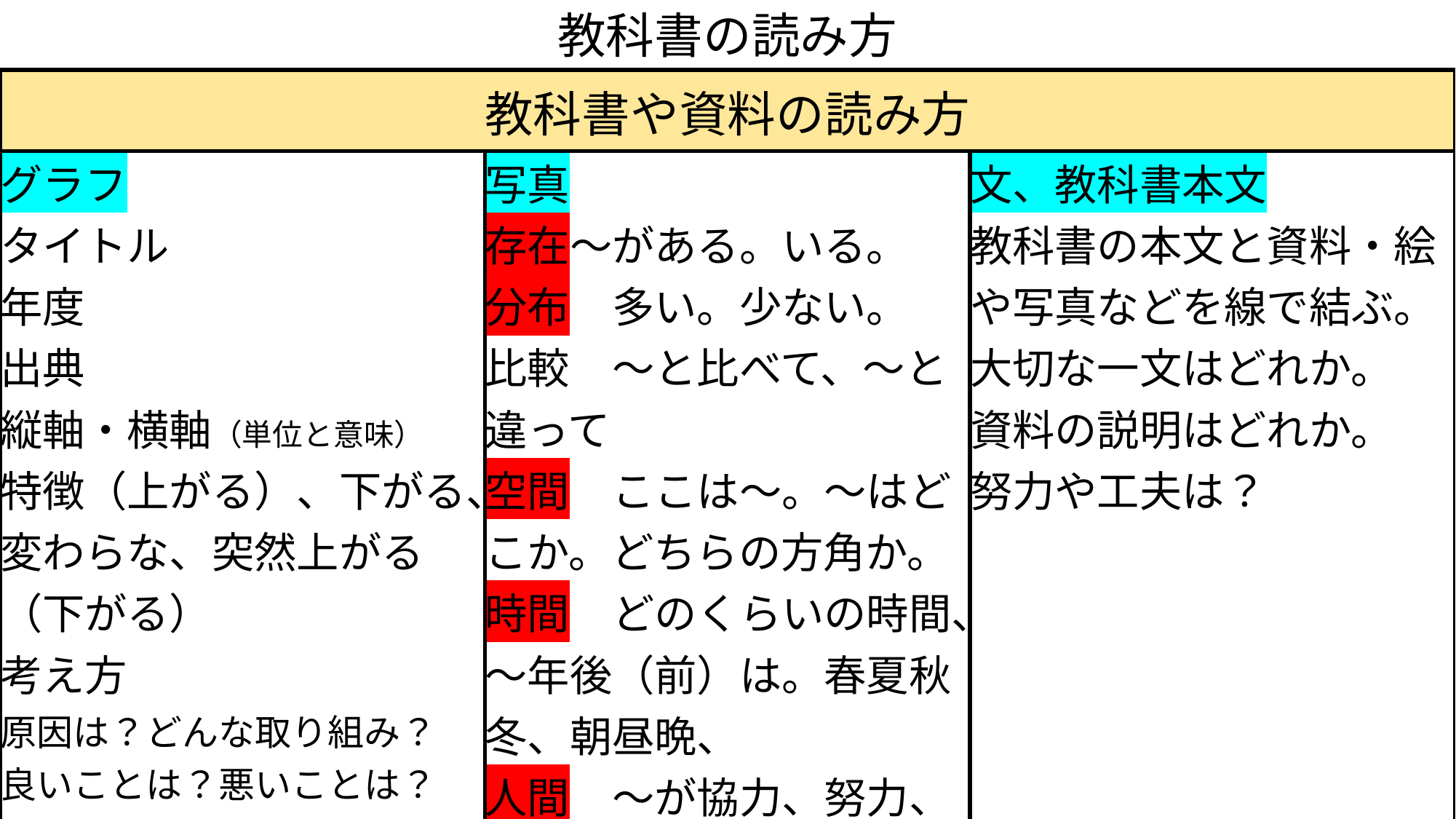

教科書の読み方
| 教科書や資料の読み方 |  |  |
| --- | --- | --- |
| グラフ タイトル 年度 出典 縦軸・横軸（単位と意味） 特徴（上がる）、下がる、変わらな、突然上がる（下がる） 考え方 原因は？どんな取り組み？ 良いことは？悪いことは？ | 写真 存在〜がある。いる。 分布　多い。少ない。 比較　〜と比べて、〜と違って 空間　ここは〜。〜はどこか。どちらの方角か。 時間　どのくらいの時間、〜年後（前）は。春夏秋冬、朝昼晩、 人間　〜が協力、努力、見えないけど〜が。 | 文、教科書本文 教科書の本文と資料・絵や写真などを線で結ぶ。 大切な一文はどれか。 資料の説明はどれか。 努力や工夫は？ |